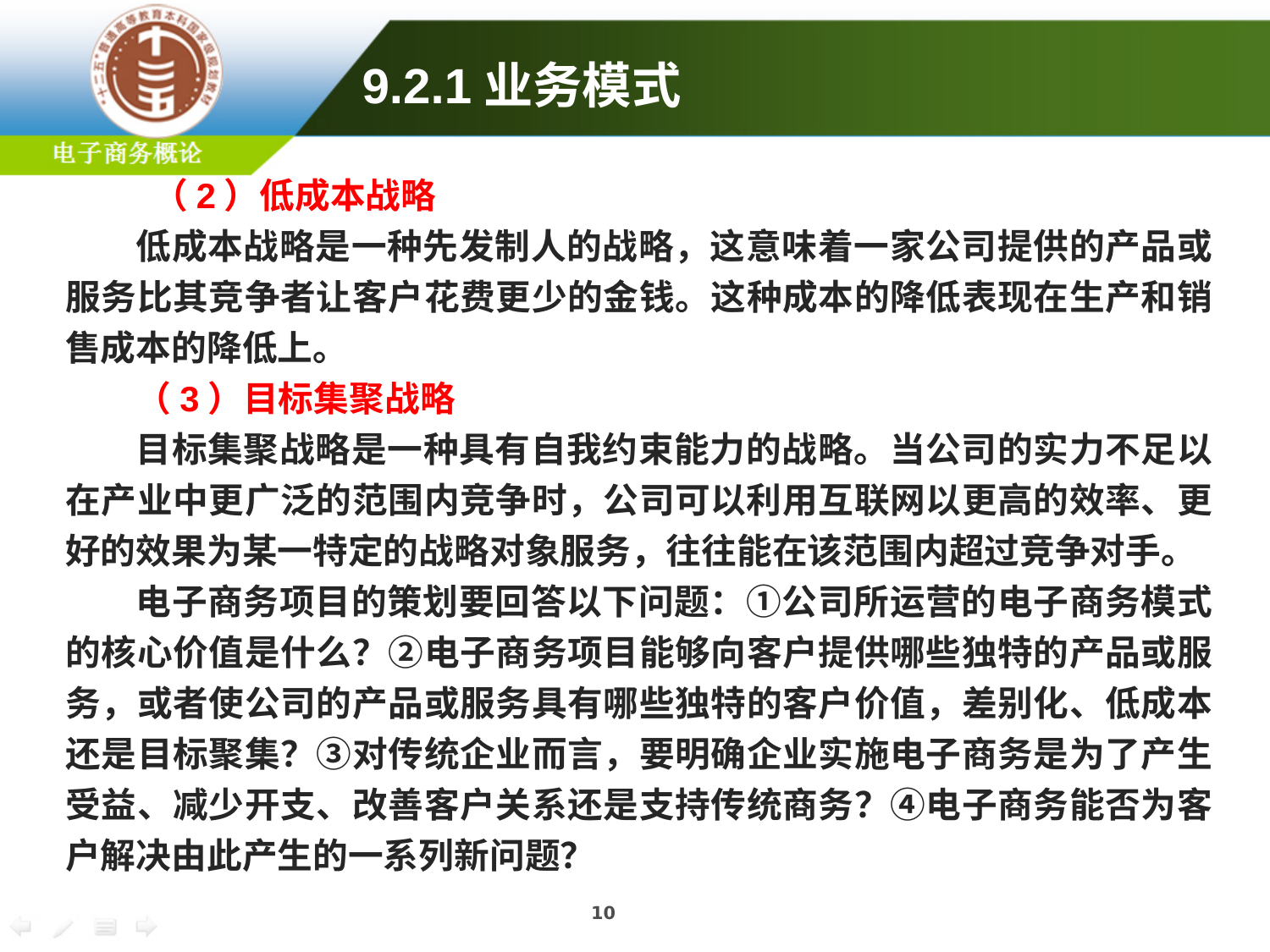

9.2.1业务模式
 （2）低成本战略
低成本战略是一种先发制人的战略，这意味着一家公司提供的产品或服务比其竞争者让客户花费更少的金钱。这种成本的降低表现在生产和销售成本的降低上。
（3）目标集聚战略
目标集聚战略是一种具有自我约束能力的战略。当公司的实力不足以在产业中更广泛的范围内竞争时，公司可以利用互联网以更高的效率、更好的效果为某一特定的战略对象服务，往往能在该范围内超过竞争对手。
电子商务项目的策划要回答以下问题：①公司所运营的电子商务模式的核心价值是什么？②电子商务项目能够向客户提供哪些独特的产品或服务，或者使公司的产品或服务具有哪些独特的客户价值，差别化、低成本还是目标聚集？③对传统企业而言，要明确企业实施电子商务是为了产生受益、减少开支、改善客户关系还是支持传统商务？④电子商务能否为客户解决由此产生的一系列新问题？

10